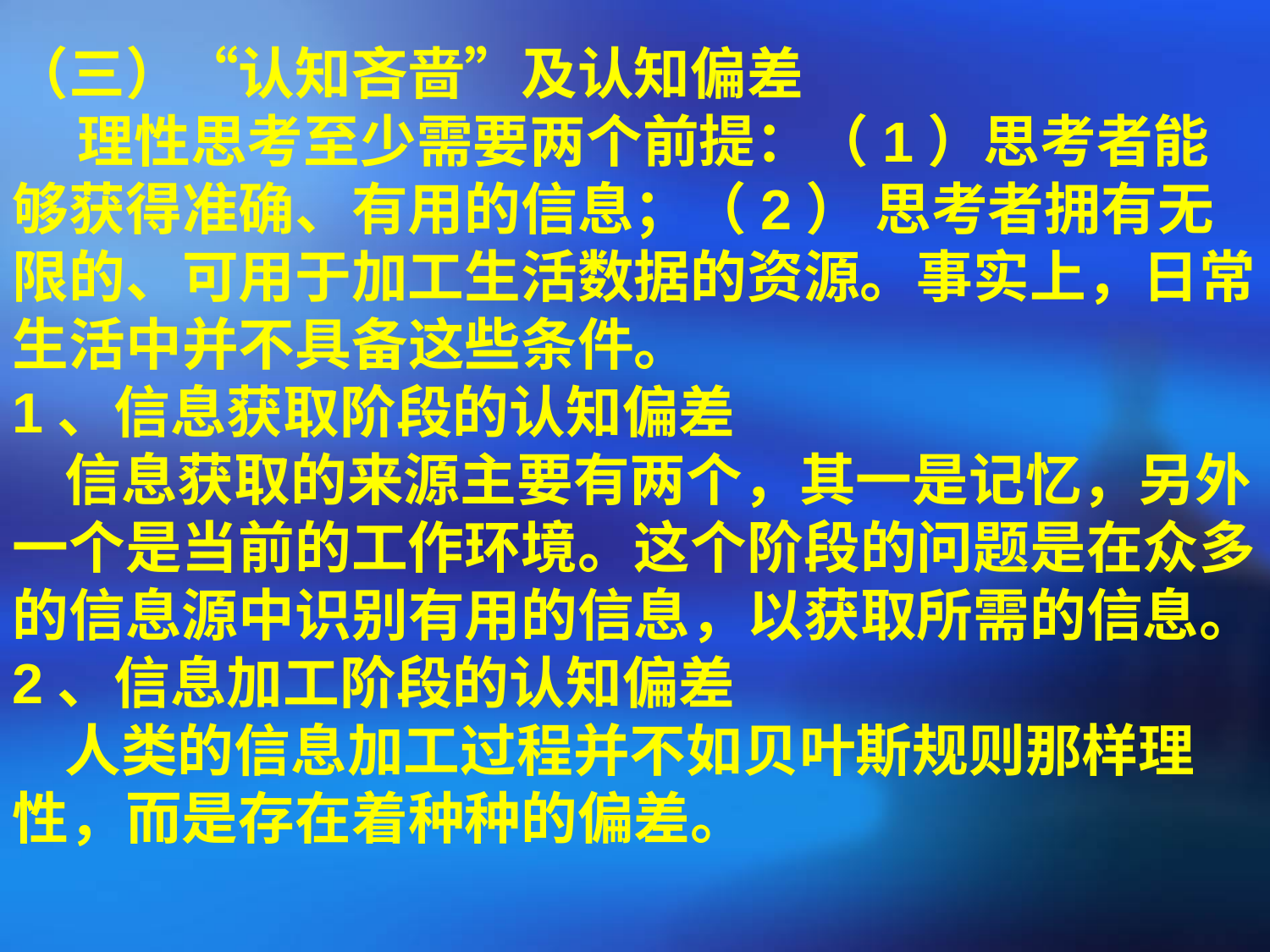

（三）“认知吝啬”及认知偏差
    理性思考至少需要两个前提：（1）思考者能够获得准确、有用的信息；（2） 思考者拥有无限的、可用于加工生活数据的资源。事实上，日常生活中并不具备这些条件。
1、信息获取阶段的认知偏差
   信息获取的来源主要有两个，其一是记忆，另外一个是当前的工作环境。这个阶段的问题是在众多的信息源中识别有用的信息，以获取所需的信息。
2、信息加工阶段的认知偏差
   人类的信息加工过程并不如贝叶斯规则那样理性，而是存在着种种的偏差。